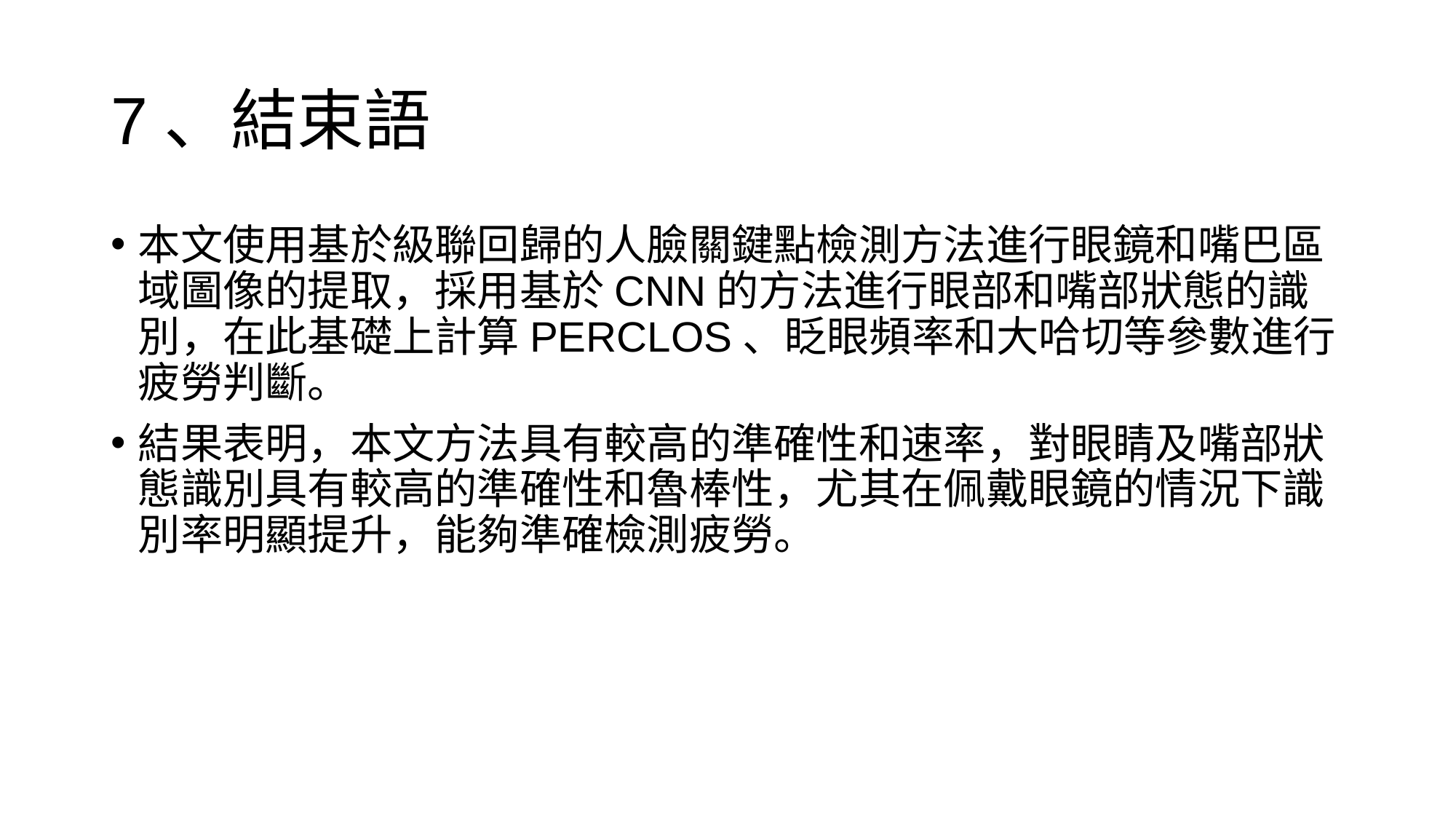

# 7、結束語
本文使用基於級聯回歸的人臉關鍵點檢測方法進行眼鏡和嘴巴區域圖像的提取，採用基於CNN的方法進行眼部和嘴部狀態的識別，在此基礎上計算PERCLOS、眨眼頻率和大哈切等參數進行疲勞判斷。
結果表明，本文方法具有較高的準確性和速率，對眼睛及嘴部狀態識別具有較高的準確性和魯棒性，尤其在佩戴眼鏡的情況下識別率明顯提升，能夠準確檢測疲勞。